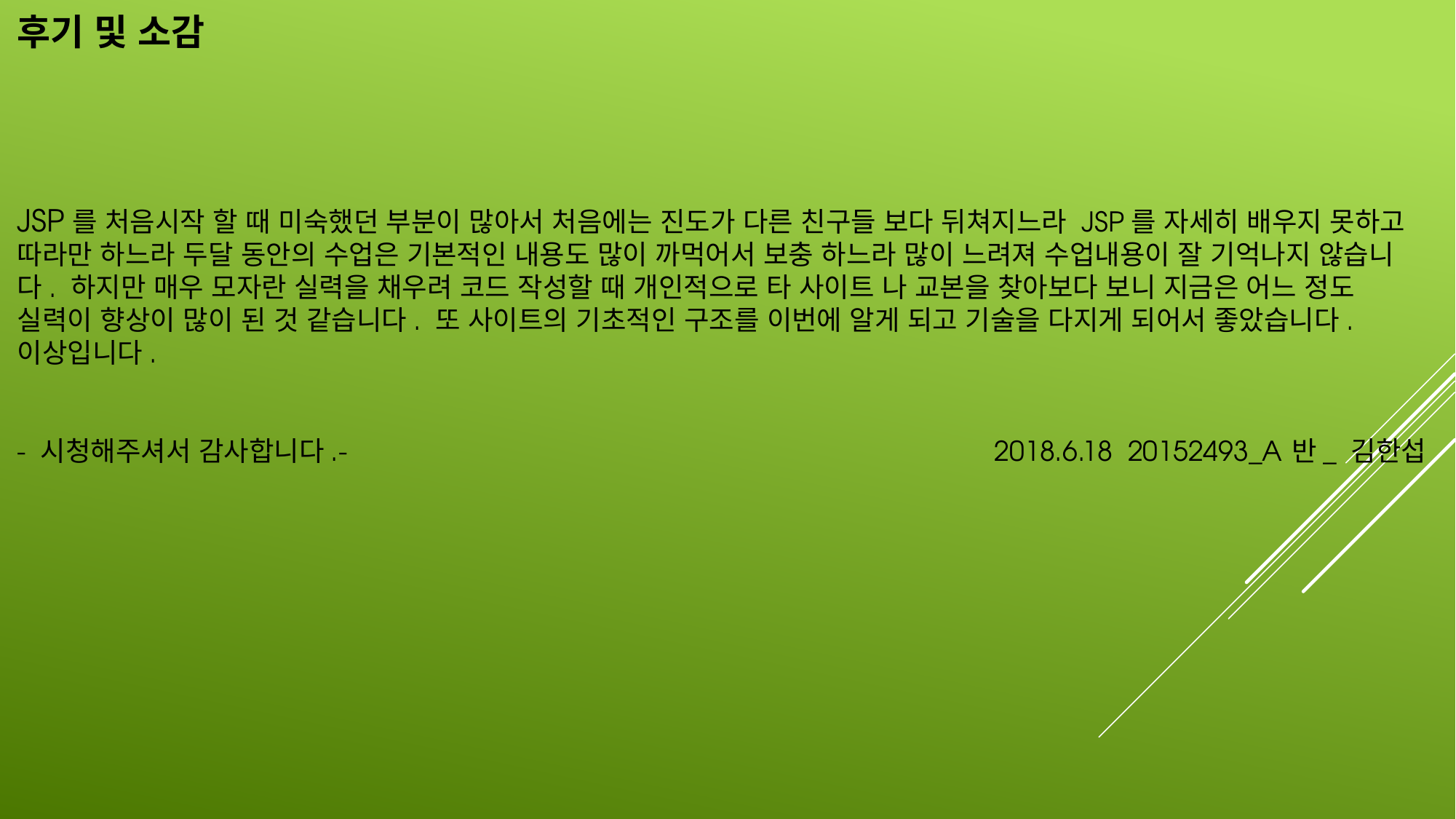

후기 및 소감
JSP를 처음시작 할 때 미숙했던 부분이 많아서 처음에는 진도가 다른 친구들 보다 뒤쳐지느라 JSP를 자세히 배우지 못하고 따라만 하느라 두달 동안의 수업은 기본적인 내용도 많이 까먹어서 보충 하느라 많이 느려져 수업내용이 잘 기억나지 않습니다. 하지만 매우 모자란 실력을 채우려 코드 작성할 때 개인적으로 타 사이트 나 교본을 찾아보다 보니 지금은 어느 정도 실력이 향상이 많이 된 것 같습니다. 또 사이트의 기초적인 구조를 이번에 알게 되고 기술을 다지게 되어서 좋았습니다.
이상입니다.

- 시청해주셔서 감사합니다.-                                                                                     2018.6.18  20152493_A반_ 김한섭